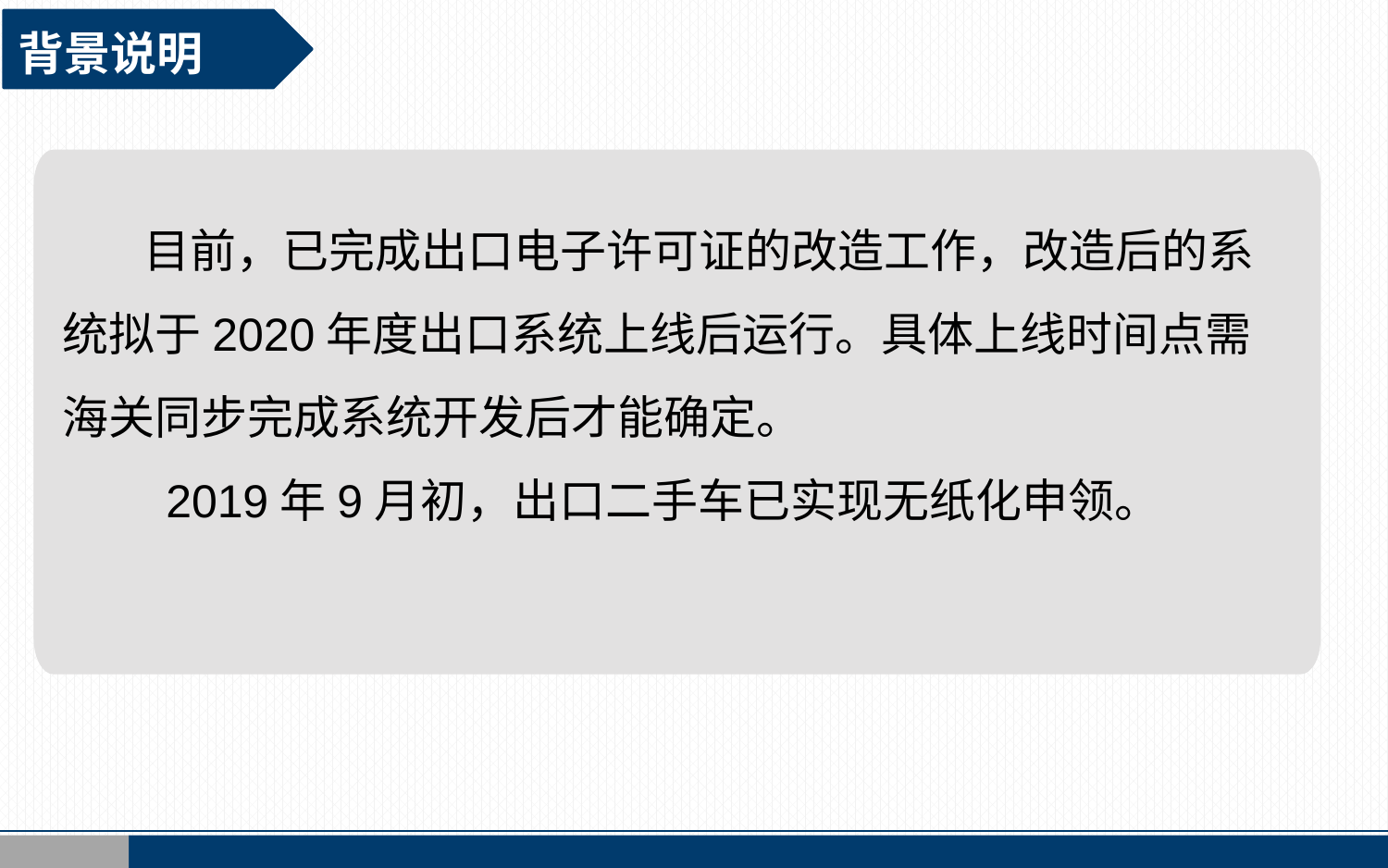

背景说明

        目前，已完成出口电子许可证的改造工作，改造后的系统拟于2020年度出口系统上线后运行。具体上线时间点需海关同步完成系统开发后才能确定。
　　2019年9月初，出口二手车已实现无纸化申领。